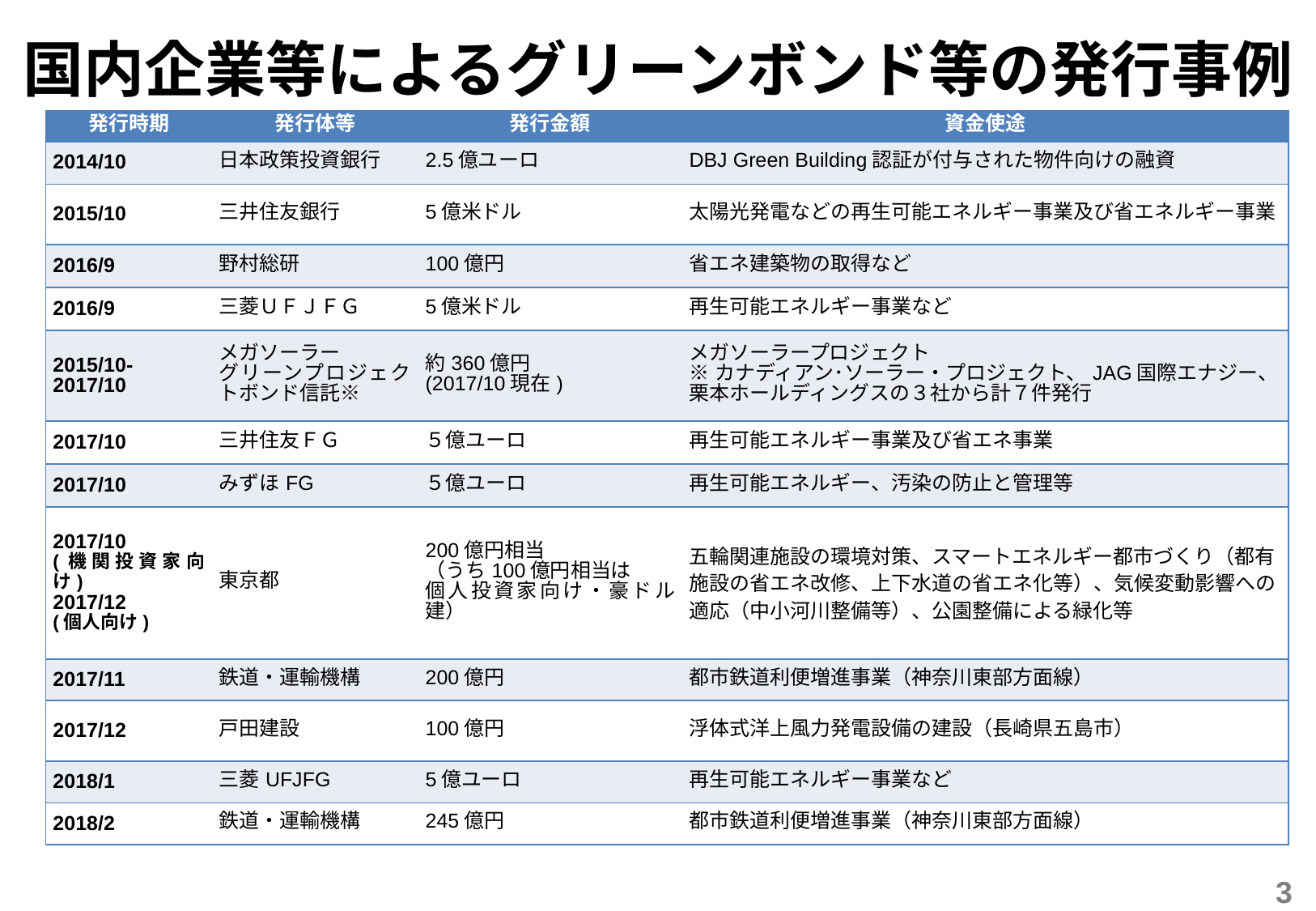

国内企業等によるグリーンボンド等の発行事例
| 発行時期 | 発行体等 | 発行金額 | 資金使途 |
| --- | --- | --- | --- |
| 2014/10 | 日本政策投資銀行 | 2.5億ユーロ | DBJ Green Building認証が付与された物件向けの融資 |
| 2015/10 | 三井住友銀行 | 5億米ドル | 太陽光発電などの再生可能エネルギー事業及び省エネルギー事業 |
| 2016/9 | 野村総研 | 100億円 | 省エネ建築物の取得など |
| 2016/9 | 三菱ＵＦＪＦＧ | 5億米ドル | 再生可能エネルギー事業など |
| 2015/10- 2017/10 | メガソーラー グリーンプロジェクトボンド信託※ | 約360億円 (2017/10現在) | メガソーラープロジェクト ※カナディアン･ソーラー・プロジェクト、JAG国際エナジー、栗本ホールディングスの３社から計７件発行 |
| 2017/10 | 三井住友ＦＧ | ５億ユーロ | 再生可能エネルギー事業及び省エネ事業 |
| 2017/10 | みずほFG | ５億ユーロ | 再生可能エネルギー、汚染の防止と管理等 |
| 2017/10 (機関投資家向け) 2017/12 (個人向け) | 東京都 | 200億円相当 （うち100億円相当は 個人投資家向け・豪ドル建） | 五輪関連施設の環境対策、スマートエネルギー都市づくり（都有施設の省エネ改修、上下水道の省エネ化等）、気候変動影響への適応（中小河川整備等）、公園整備による緑化等 |
| 2017/11 | 鉄道・運輸機構 | 200億円 | 都市鉄道利便増進事業（神奈川東部方面線） |
| 2017/12 | 戸田建設 | 100億円 | 浮体式洋上風力発電設備の建設（長崎県五島市） |
| 2018/1 | 三菱UFJFG | 5億ユーロ | 再生可能エネルギー事業など |
| 2018/2 | 鉄道・運輸機構 | 245億円 | 都市鉄道利便増進事業（神奈川東部方面線） |
印刷は４UPで
3